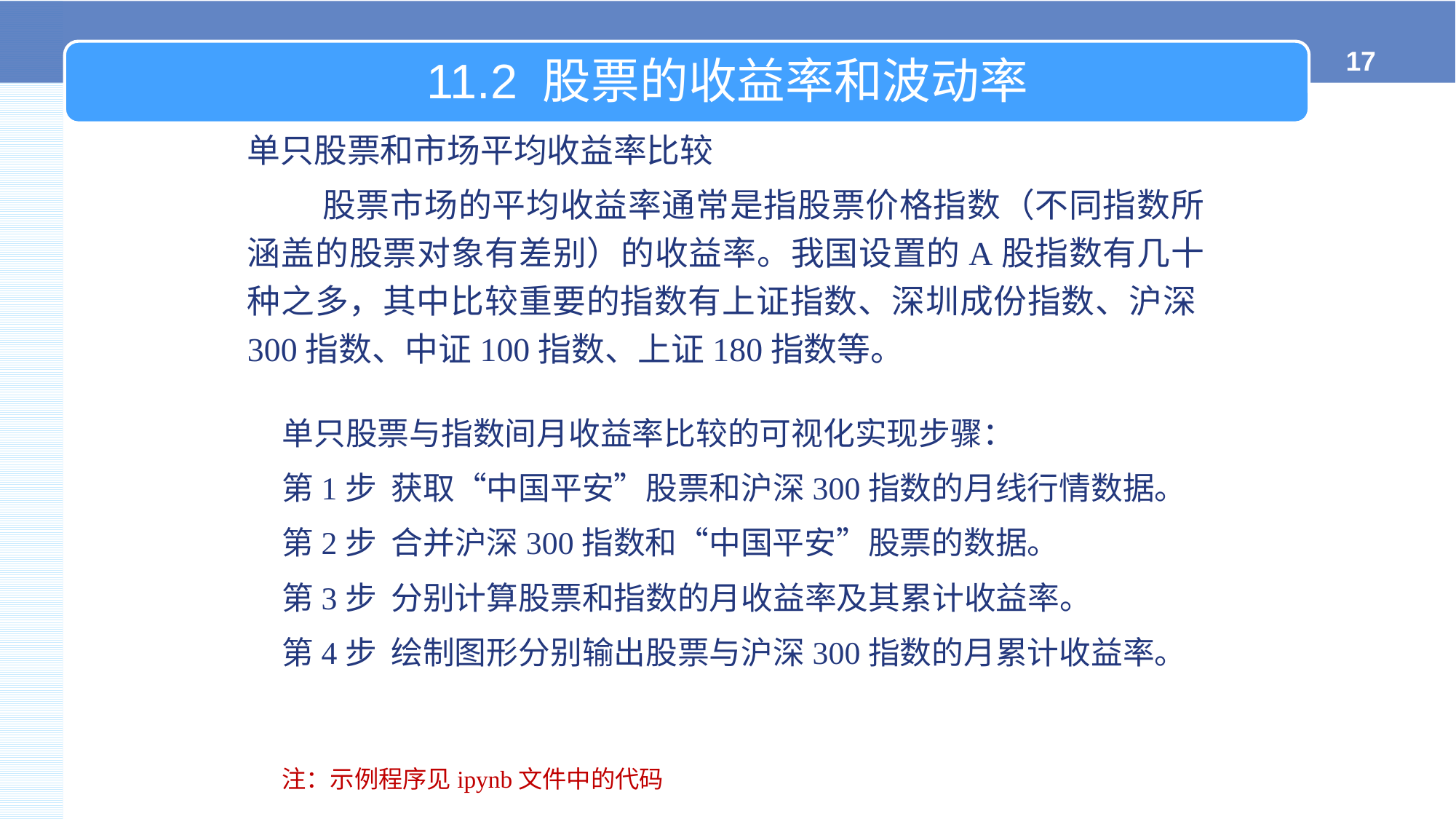

11.2 股票的收益率和波动率
单只股票和市场平均收益率比较
        股票市场的平均收益率通常是指股票价格指数（不同指数所涵盖的股票对象有差别）的收益率。我国设置的A股指数有几十种之多，其中比较重要的指数有上证指数、深圳成份指数、沪深300指数、中证100指数、上证180指数等。
单只股票与指数间月收益率比较的可视化实现步骤：
第1步  获取“中国平安”股票和沪深300指数的月线行情数据。
第2步  合并沪深300指数和“中国平安”股票的数据。
第3步  分别计算股票和指数的月收益率及其累计收益率。
第4步  绘制图形分别输出股票与沪深300指数的月累计收益率。
注：示例程序见ipynb文件中的代码